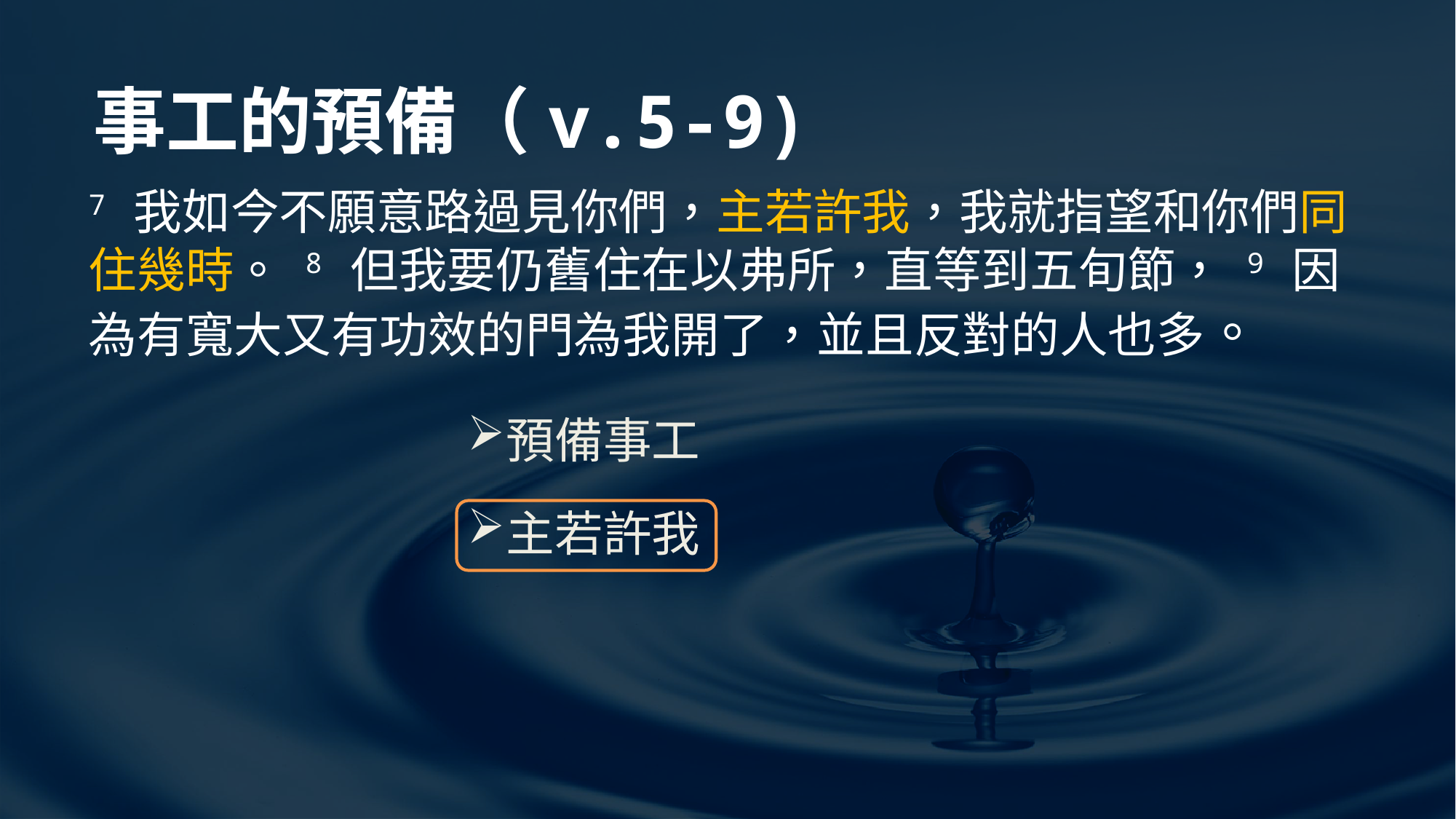

# 事工的預備（v.5-9)
7 我如今不願意路過見你們，主若許我，我就指望和你們同住幾時。 8 但我要仍舊住在以弗所，直等到五旬節， 9 因為有寬大又有功效的門為我開了，並且反對的人也多。
預備事工
主若許我